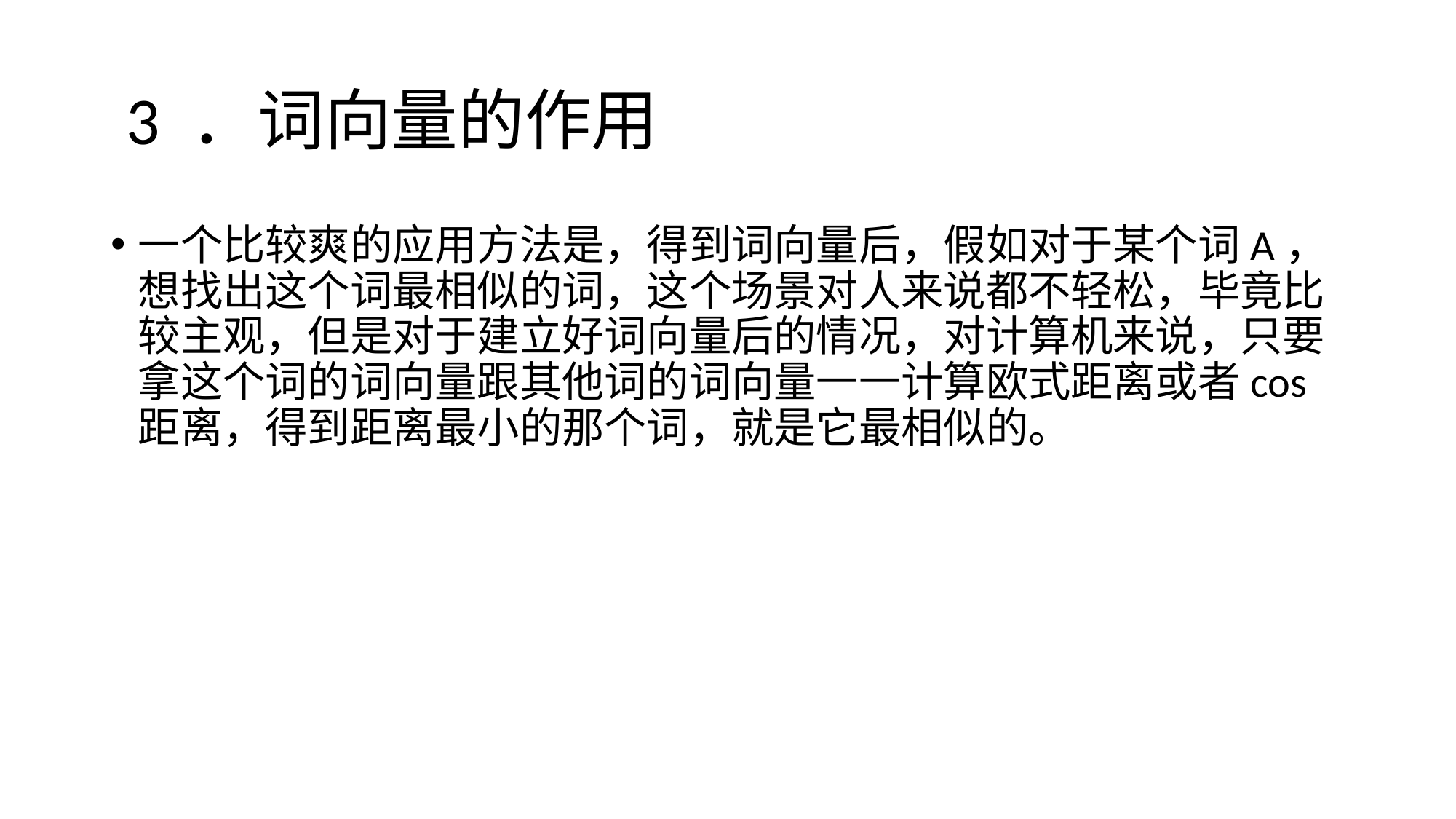

# 3 ．词向量的作用
一个比较爽的应用方法是，得到词向量后，假如对于某个词A，想找出这个词最相似的词，这个场景对人来说都不轻松，毕竟比较主观，但是对于建立好词向量后的情况，对计算机来说，只要拿这个词的词向量跟其他词的词向量一一计算欧式距离或者cos距离，得到距离最小的那个词，就是它最相似的。